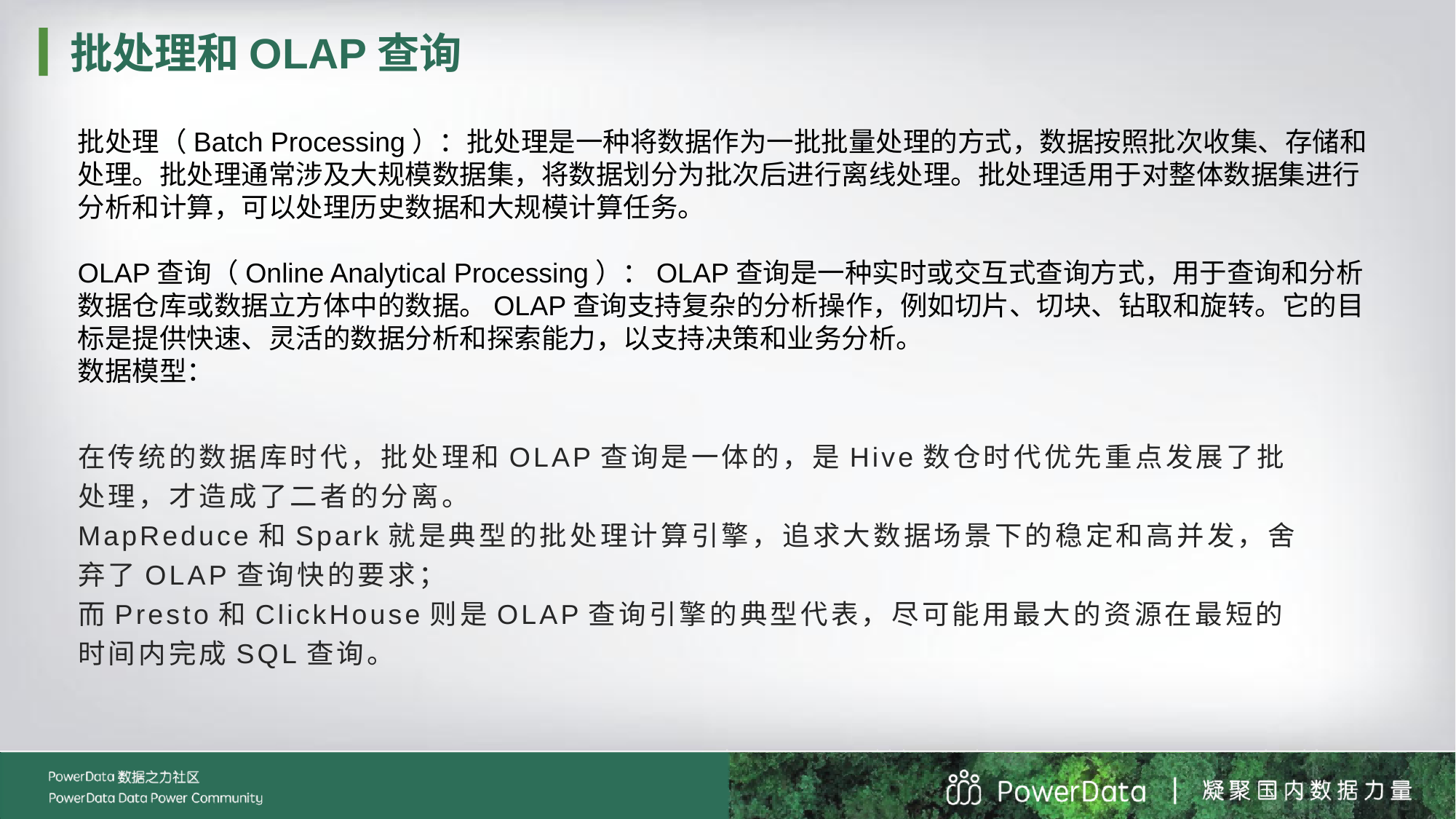

批处理和OLAP查询

批处理（Batch Processing）：批处理是一种将数据作为一批批量处理的方式，数据按照批次收集、存储和处理。批处理通常涉及大规模数据集，将数据划分为批次后进行离线处理。批处理适用于对整体数据集进行分析和计算，可以处理历史数据和大规模计算任务。

OLAP查询（Online Analytical Processing）：OLAP查询是一种实时或交互式查询方式，用于查询和分析数据仓库或数据立方体中的数据。OLAP查询支持复杂的分析操作，例如切片、切块、钻取和旋转。它的目标是提供快速、灵活的数据分析和探索能力，以支持决策和业务分析。
数据模型：

在传统的数据库时代，批处理和OLAP查询是一体的，是Hive数仓时代优先重点发展了批处理，才造成了二者的分离。
MapReduce和Spark就是典型的批处理计算引擎，追求大数据场景下的稳定和高并发，舍弃了OLAP查询快的要求；
而Presto和ClickHouse则是OLAP查询引擎的典型代表，尽可能用最大的资源在最短的时间内完成SQL查询。